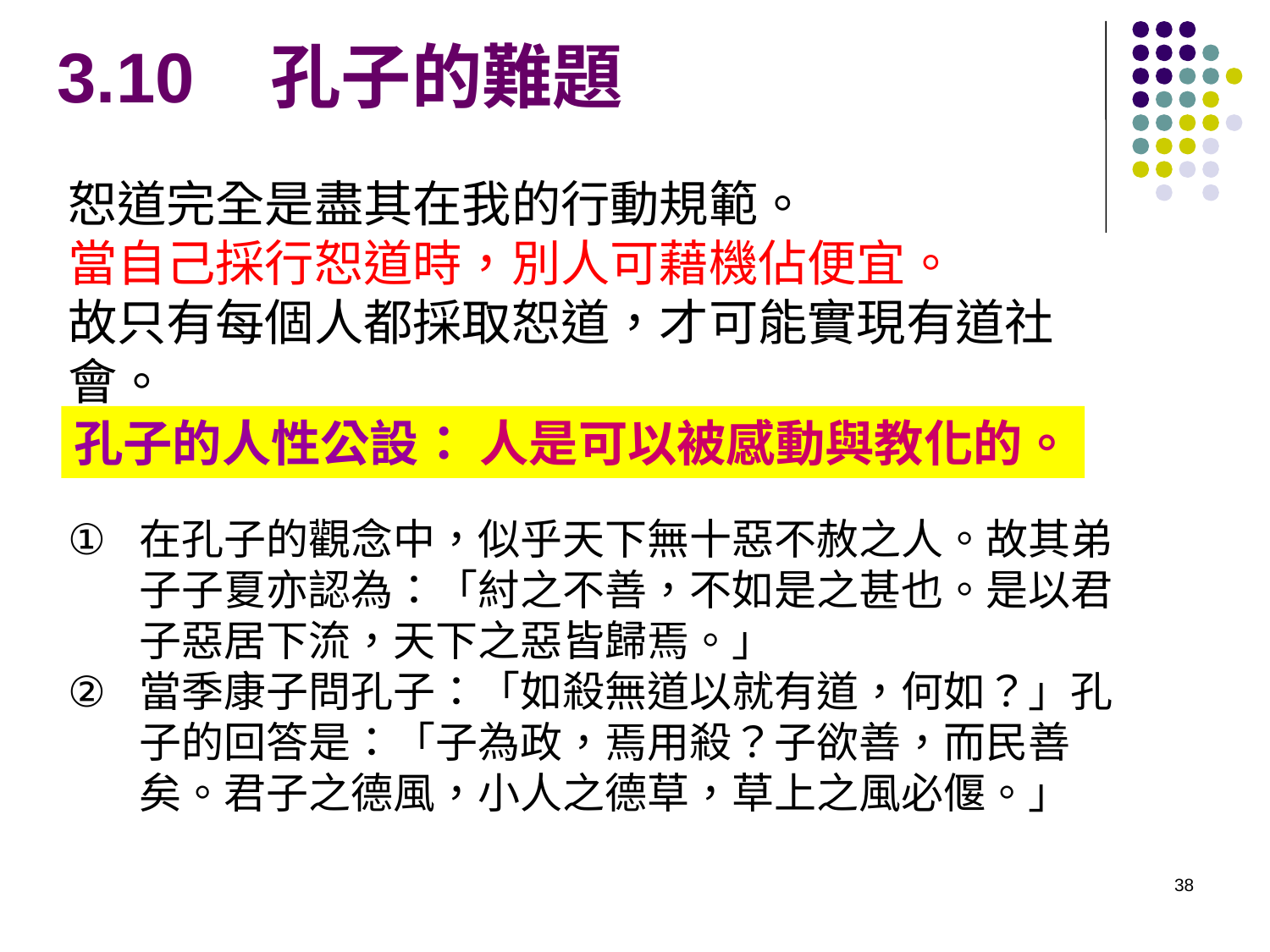

3.10   孔子的難題
恕道完全是盡其在我的行動規範。
當自己採行恕道時，別人可藉機佔便宜。
故只有每個人都採取恕道，才可能實現有道社會。
孔子的人性公設： 人是可以被感動與教化的。
在孔子的觀念中，似乎天下無十惡不赦之人。故其弟子子夏亦認為：「紂之不善，不如是之甚也。是以君子惡居下流，天下之惡皆歸焉。」
當季康子問孔子：「如殺無道以就有道，何如？」孔子的回答是：「子為政，焉用殺？子欲善，而民善矣。君子之德風，小人之德草，草上之風必偃。」
38